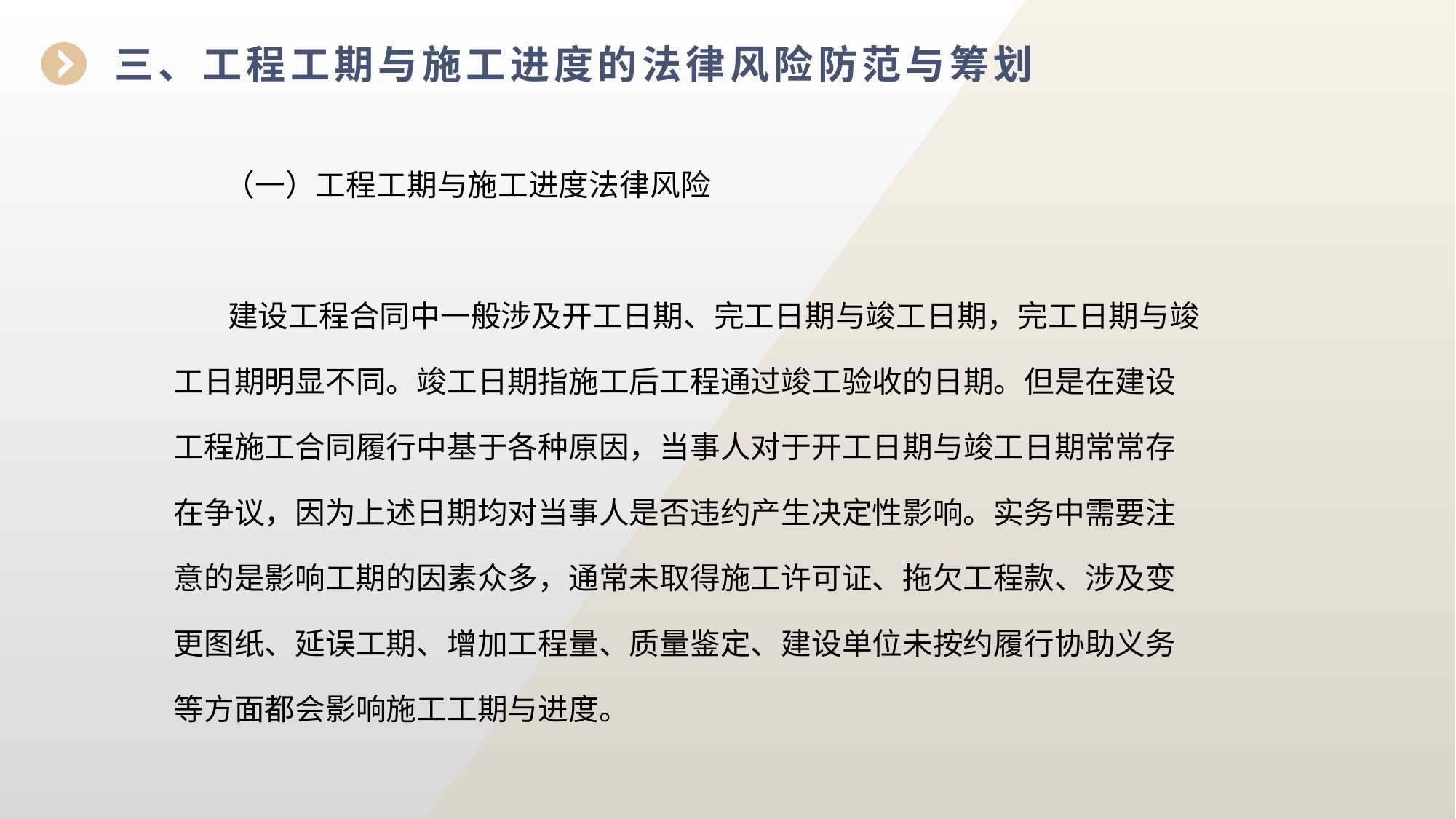

三、工程工期与施工进度的法律风险防范与筹划

       （一）工程工期与施工进度法律风险

       建设工程合同中一般涉及开工日期、完工日期与竣工日期，完工日期与竣工日期明显不同。竣工日期指施工后工程通过竣工验收的日期。但是在建设工程施工合同履行中基于各种原因，当事人对于开工日期与竣工日期常常存在争议，因为上述日期均对当事人是否违约产生决定性影响。实务中需要注意的是影响工期的因素众多，通常未取得施工许可证、拖欠工程款、涉及变更图纸、延误工期、增加工程量、质量鉴定、建设单位未按约履行协助义务等方面都会影响施工工期与进度。